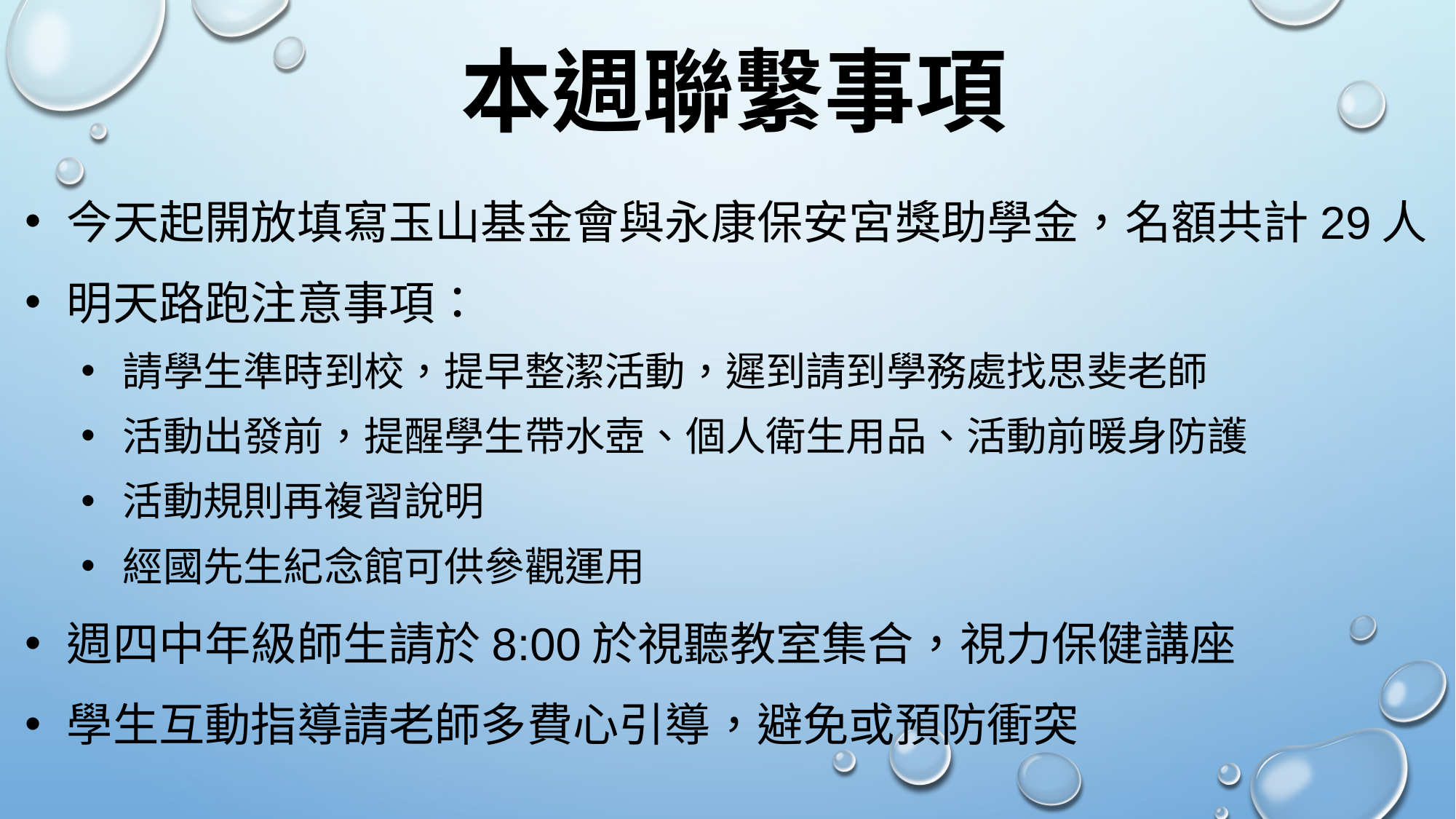

# 本週聯繫事項
今天起開放填寫玉山基金會與永康保安宮獎助學金，名額共計29人
明天路跑注意事項：
請學生準時到校，提早整潔活動，遲到請到學務處找思斐老師
活動出發前，提醒學生帶水壺、個人衛生用品、活動前暖身防護
活動規則再複習說明
經國先生紀念館可供參觀運用
週四中年級師生請於8:00於視聽教室集合，視力保健講座
學生互動指導請老師多費心引導，避免或預防衝突